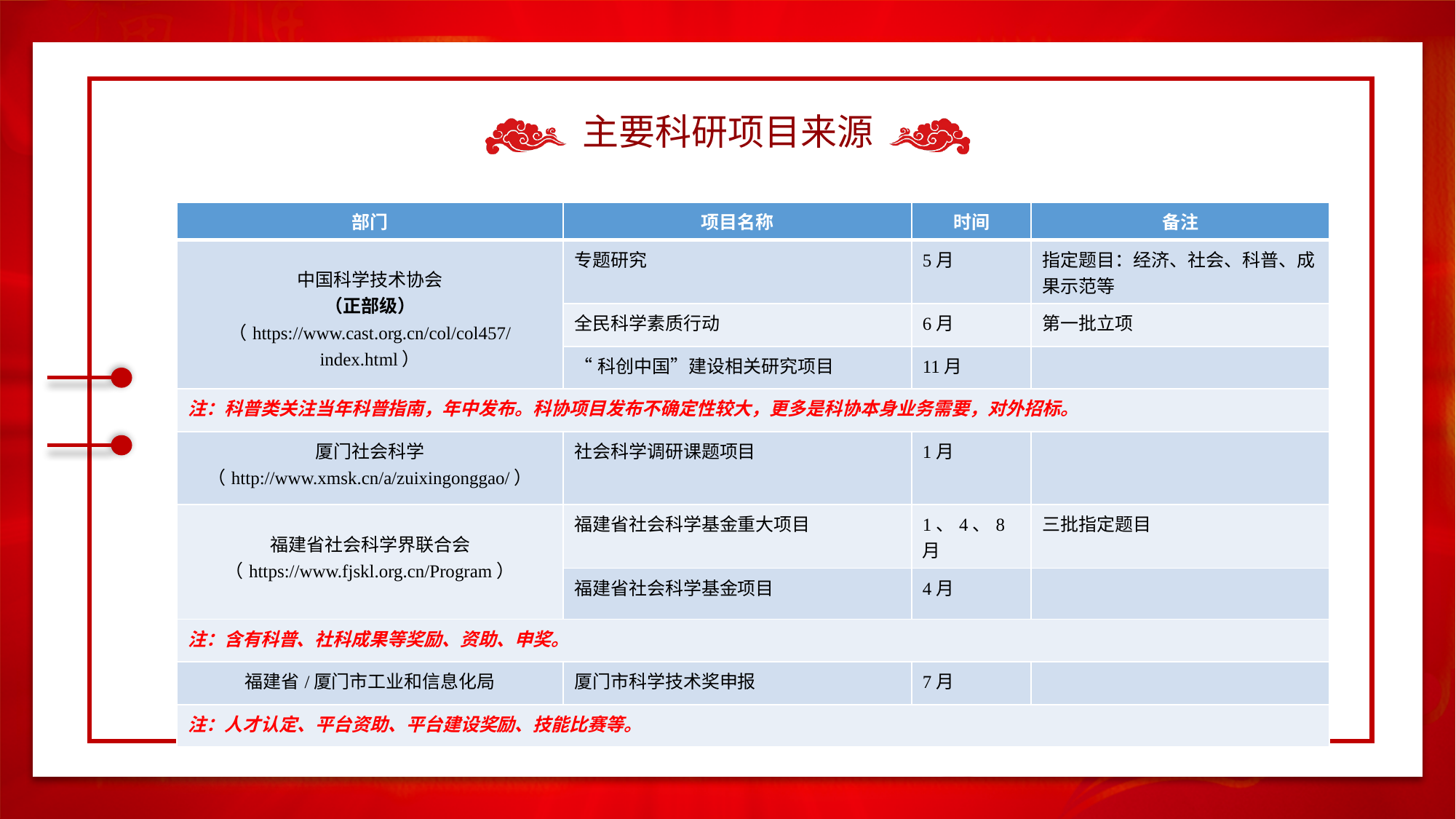

主要科研项目来源

| 部门 | 项目名称 | 时间 | 备注 |
| --- | --- | --- | --- |
| 中国科学技术协会 （正部级） （https://www.cast.org.cn/col/col457/index.html） | 专题研究 | 5月 | 指定题目：经济、社会、科普、成果示范等 |
|  | 全民科学素质行动 | 6月 | 第一批立项 |
|  | “科创中国”建设相关研究项目 | 11月 |  |
| 注：科普类关注当年科普指南，年中发布。科协项目发布不确定性较大，更多是科协本身业务需要，对外招标。 |  |  |  |
| 厦门社会科学 （http://www.xmsk.cn/a/zuixingonggao/） | 社会科学调研课题项目 | 1月 |  |
| 福建省社会科学界联合会 （https://www.fjskl.org.cn/Program） | 福建省社会科学基金重大项目 | 1、4、8月 | 三批指定题目 |
|  | 福建省社会科学基金项目 | 4月 |  |
| 注：含有科普、社科成果等奖励、资助、申奖。 |  |  |  |
| 福建省/厦门市工业和信息化局 | 厦门市科学技术奖申报 | 7月 |  |
| 注：人才认定、平台资助、平台建设奖励、技能比赛等。 |  |  |  |